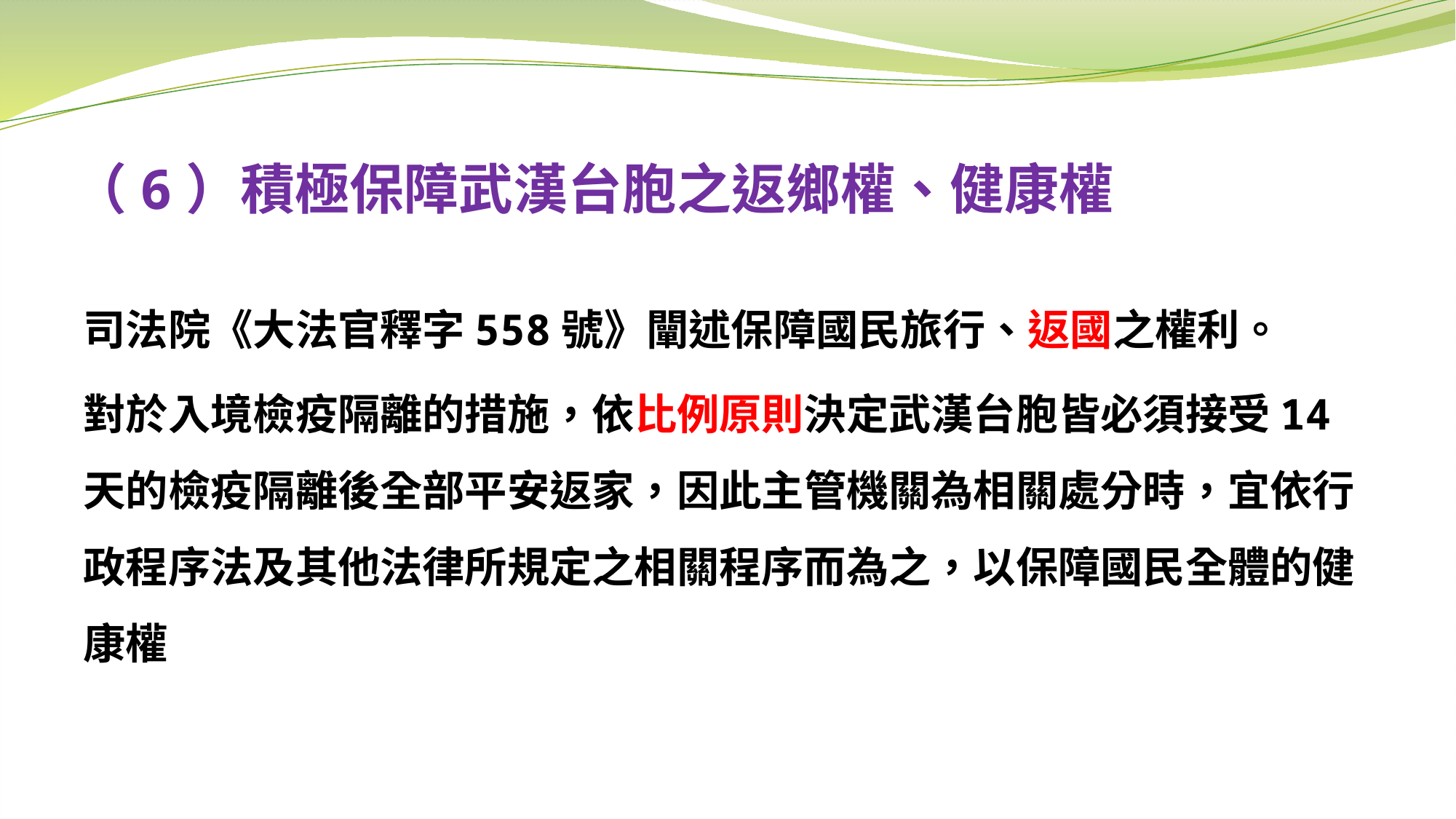

# （6）積極保障武漢台胞之返鄉權、健康權
司法院《大法官釋字558號》闡述保障國民旅行、返國之權利。
對於入境檢疫隔離的措施，依比例原則決定武漢台胞皆必須接受14天的檢疫隔離後全部平安返家，因此主管機關為相關處分時，宜依行政程序法及其他法律所規定之相關程序而為之，以保障國民全體的健康權